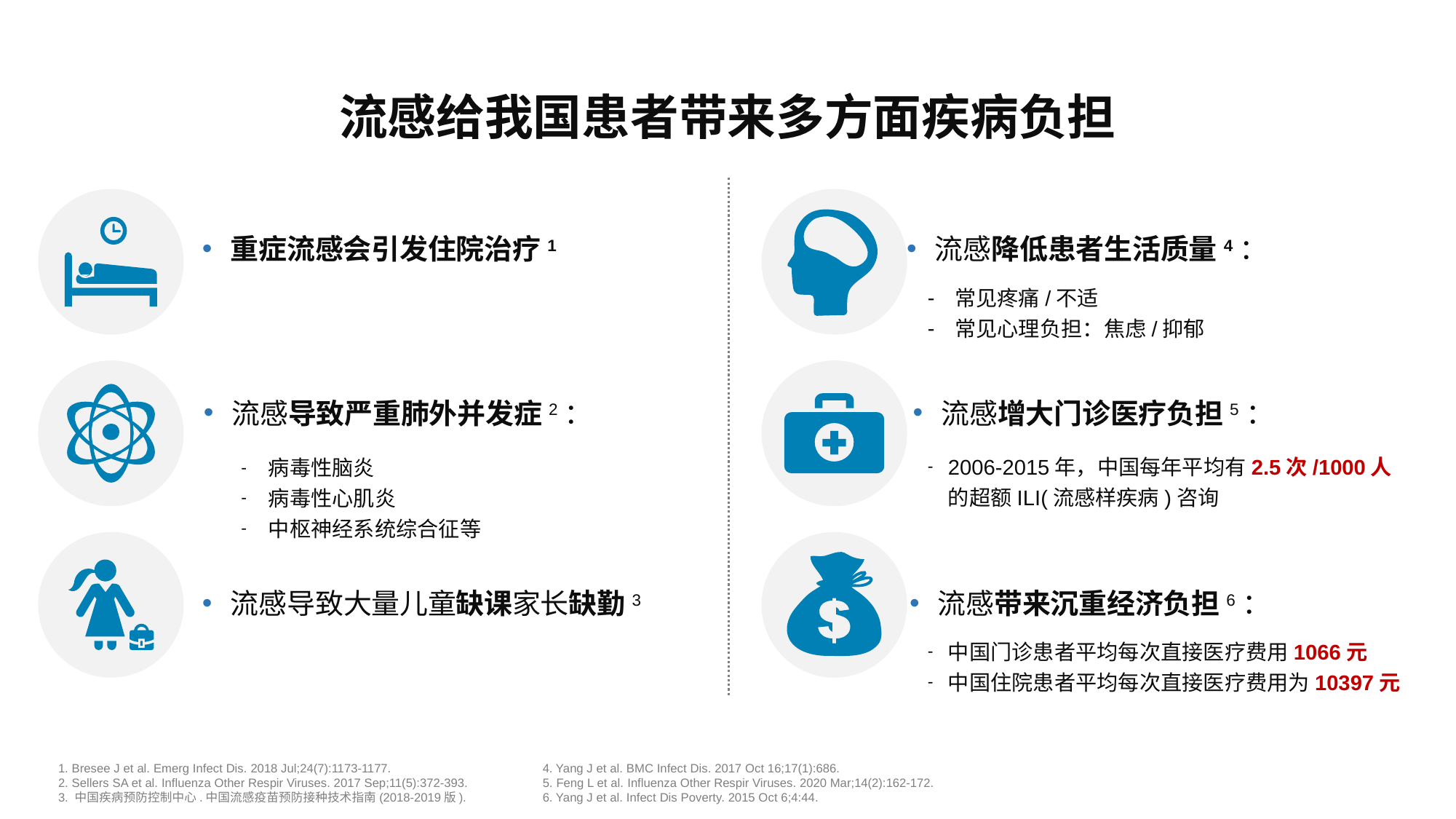

# 流感给我国患者带来多方面疾病负担

重症流感会引发住院治疗1
流感降低患者生活质量4：
常见疼痛/不适
常见心理负担：焦虑/抑郁

流感导致严重肺外并发症2：
流感增大门诊医疗负担5：
2006-2015年，中国每年平均有2.5次/1000人的超额ILI(流感样疾病)咨询
病毒性脑炎
病毒性心肌炎
中枢神经系统综合征等

流感导致大量儿童缺课家长缺勤3
流感带来沉重经济负担6：
中国门诊患者平均每次直接医疗费用1066元
中国住院患者平均每次直接医疗费用为10397元
1. Bresee J et al. Emerg Infect Dis. 2018 Jul;24(7):1173-1177.
2. Sellers SA et al. Influenza Other Respir Viruses. 2017 Sep;11(5):372-393.
3. 中国疾病预防控制中心.中国流感疫苗预防接种技术指南(2018-2019版).
4. Yang J et al. BMC Infect Dis. 2017 Oct 16;17(1):686.
5. Feng L et al. Influenza Other Respir Viruses. 2020 Mar;14(2):162-172.
6. Yang J et al. Infect Dis Poverty. 2015 Oct 6;4:44.
8